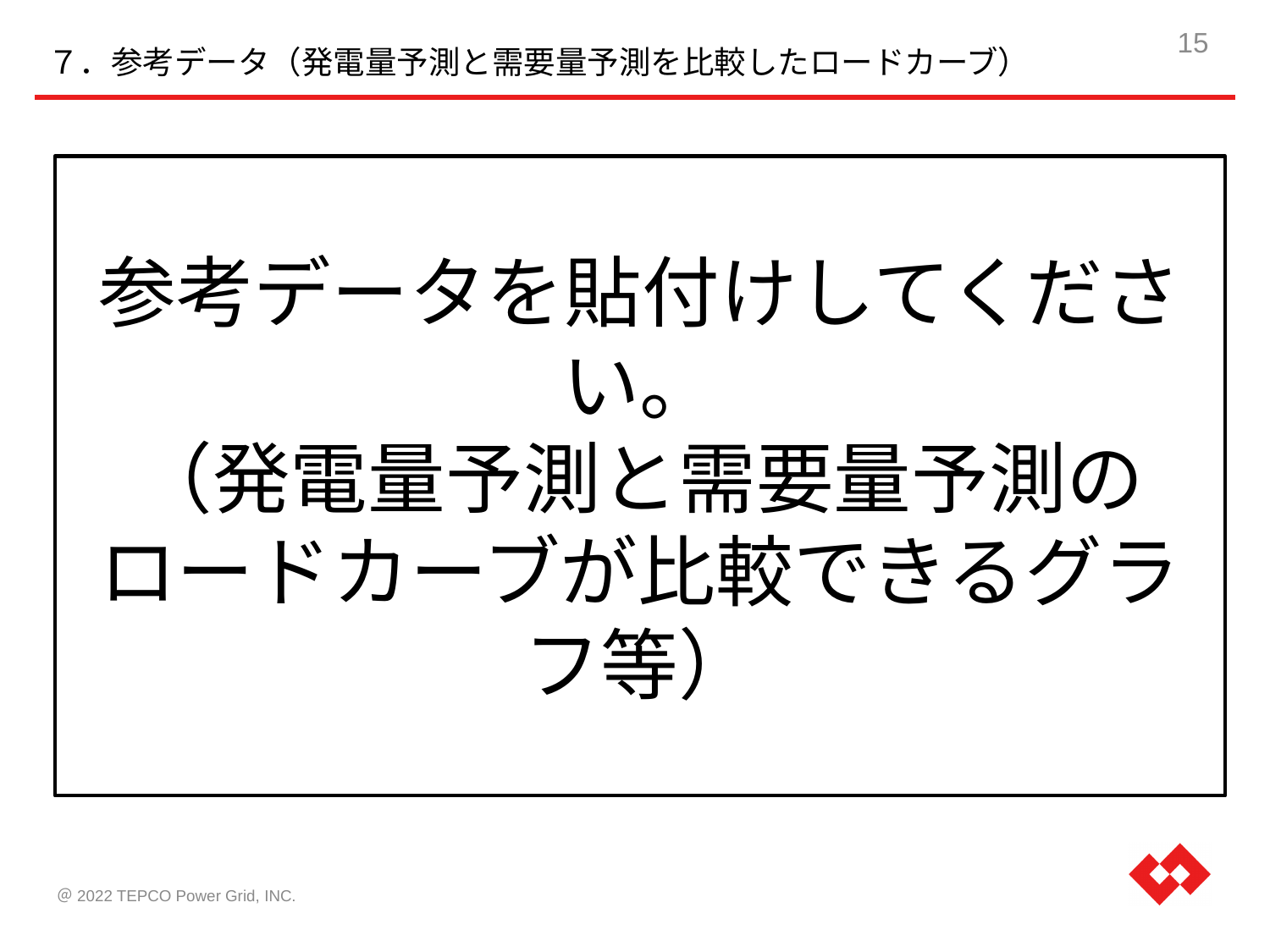

15
７．参考データ（発電量予測と需要量予測を比較したロードカーブ）
参考データを貼付けしてください。
（発電量予測と需要量予測のロードカーブが比較できるグラフ等）